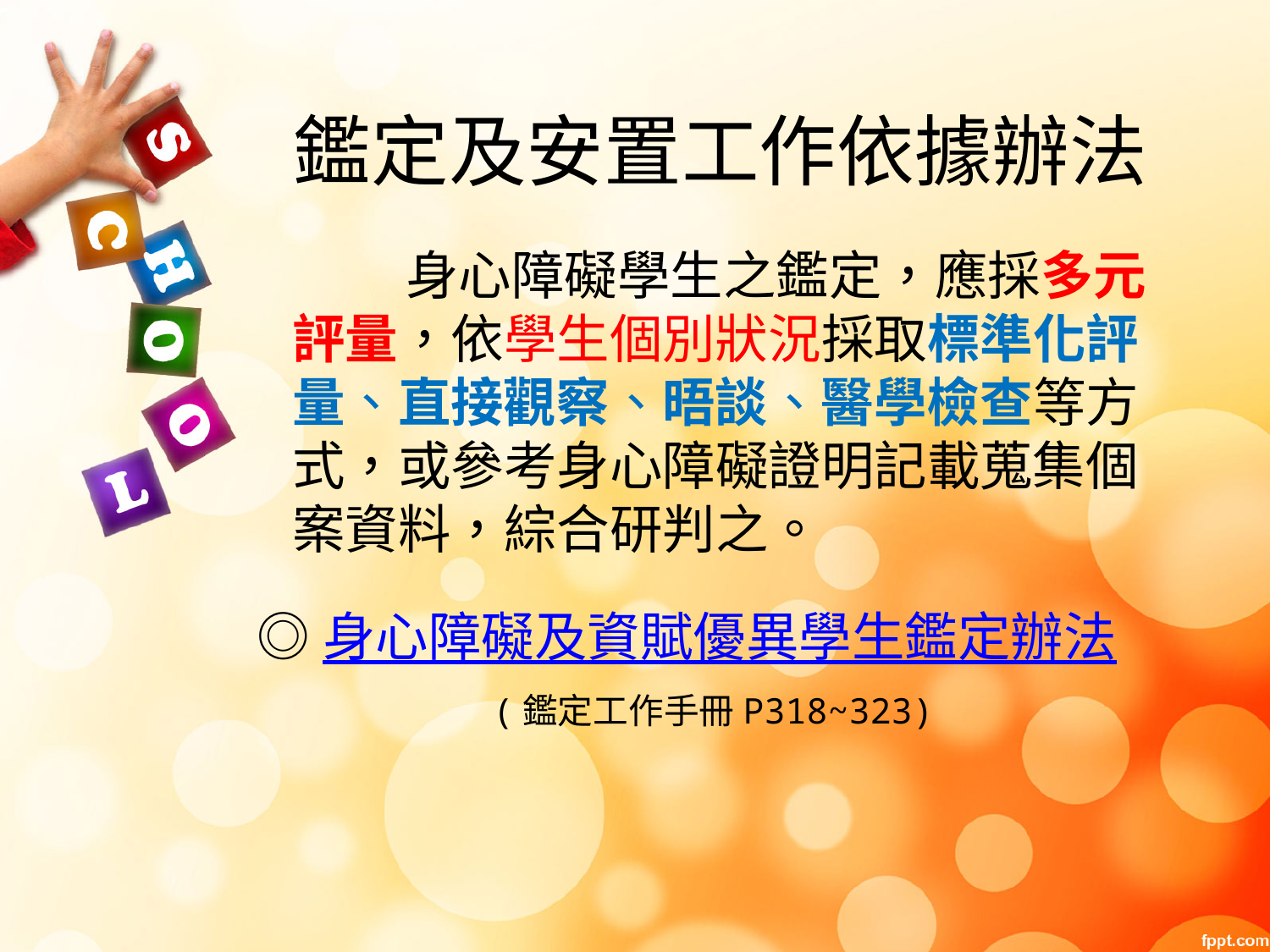

# 鑑定及安置工作依據辦法
身心障礙學生之鑑定，應採多元評量，依學生個別狀況採取標準化評量、直接觀察、晤談、醫學檢查等方式，或參考身心障礙證明記載蒐集個案資料，綜合研判之。
◎身心障礙及資賦優異學生鑑定辦法
(鑑定工作手冊P318~323)